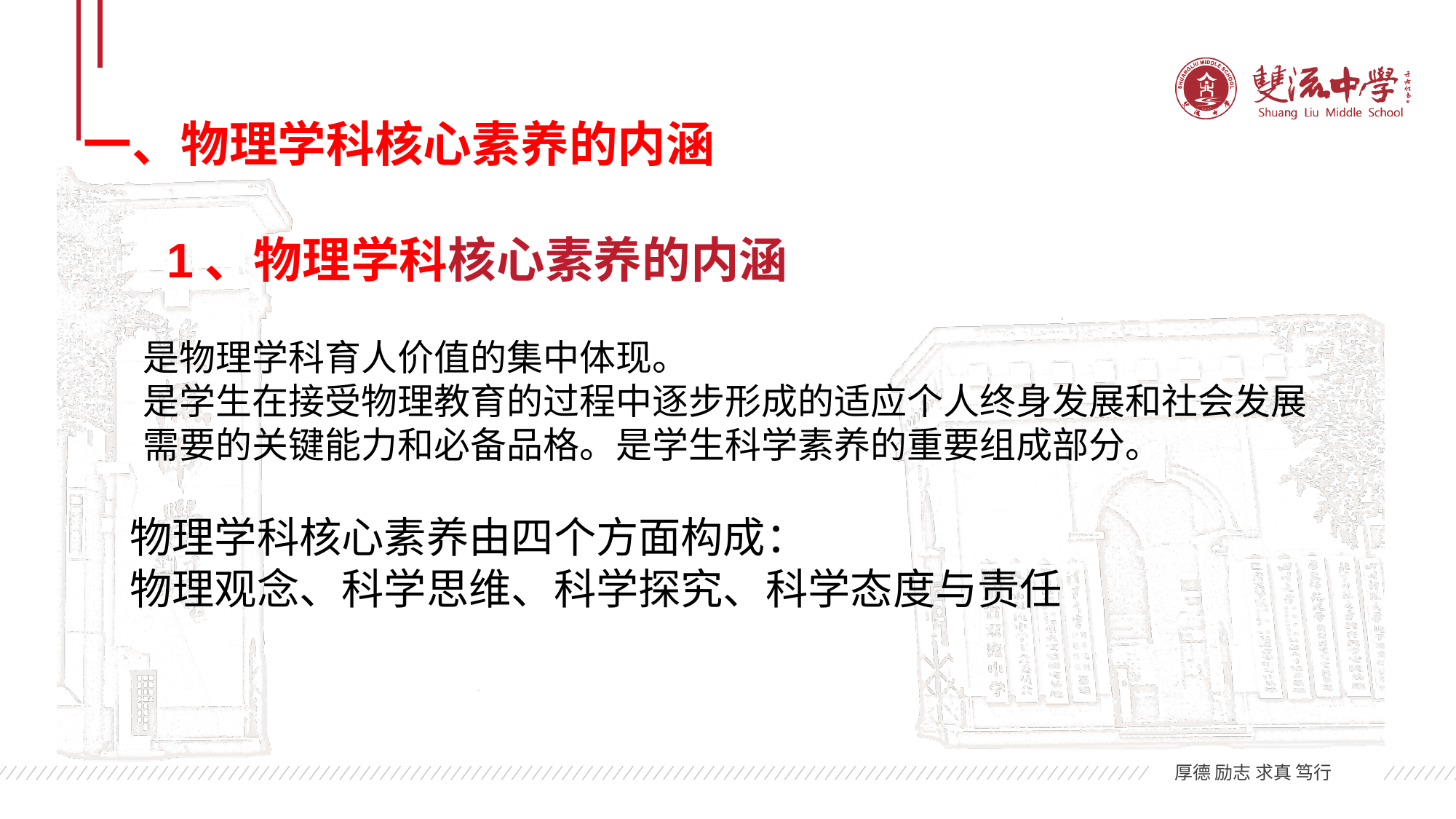

一、物理学科核心素养的内涵
1、物理学科核心素养的内涵
是物理学科育人价值的集中体现。
是学生在接受物理教育的过程中逐步形成的适应个人终身发展和社会发展
需要的关键能力和必备品格。是学生科学素养的重要组成部分。
物理学科核心素养由四个方面构成：
物理观念、科学思维、科学探究、科学态度与责任